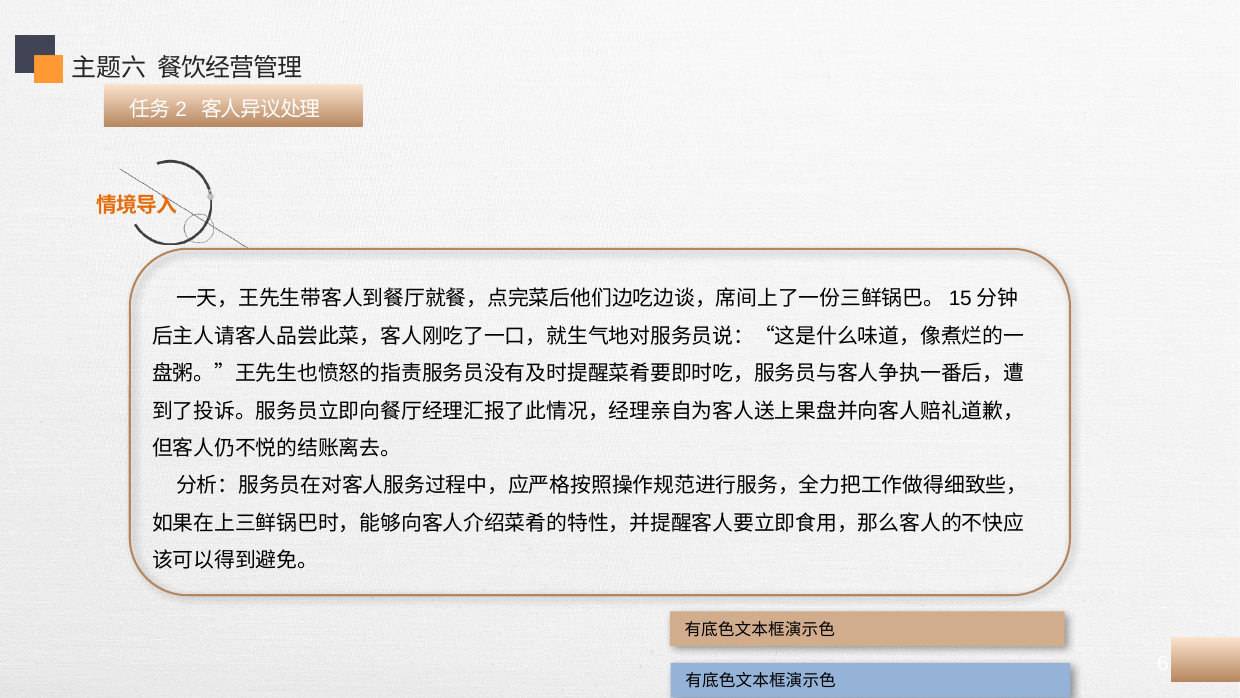

主题六  餐饮经营管理
 任务2  客人异议处理

    一天，王先生带客人到餐厅就餐，点完菜后他们边吃边谈，席间上了一份三鲜锅巴。15分钟后主人请客人品尝此菜，客人刚吃了一口，就生气地对服务员说：“这是什么味道，像煮烂的一盘粥。”王先生也愤怒的指责服务员没有及时提醒菜肴要即时吃，服务员与客人争执一番后，遭到了投诉。服务员立即向餐厅经理汇报了此情况，经理亲自为客人送上果盘并向客人赔礼道歉，但客人仍不悦的结账离去。
    分析：服务员在对客人服务过程中，应严格按照操作规范进行服务，全力把工作做得细致些，如果在上三鲜锅巴时，能够向客人介绍菜肴的特性，并提醒客人要立即食用，那么客人的不快应该可以得到避免。
有底色文本框演示色
有底色文本框演示色